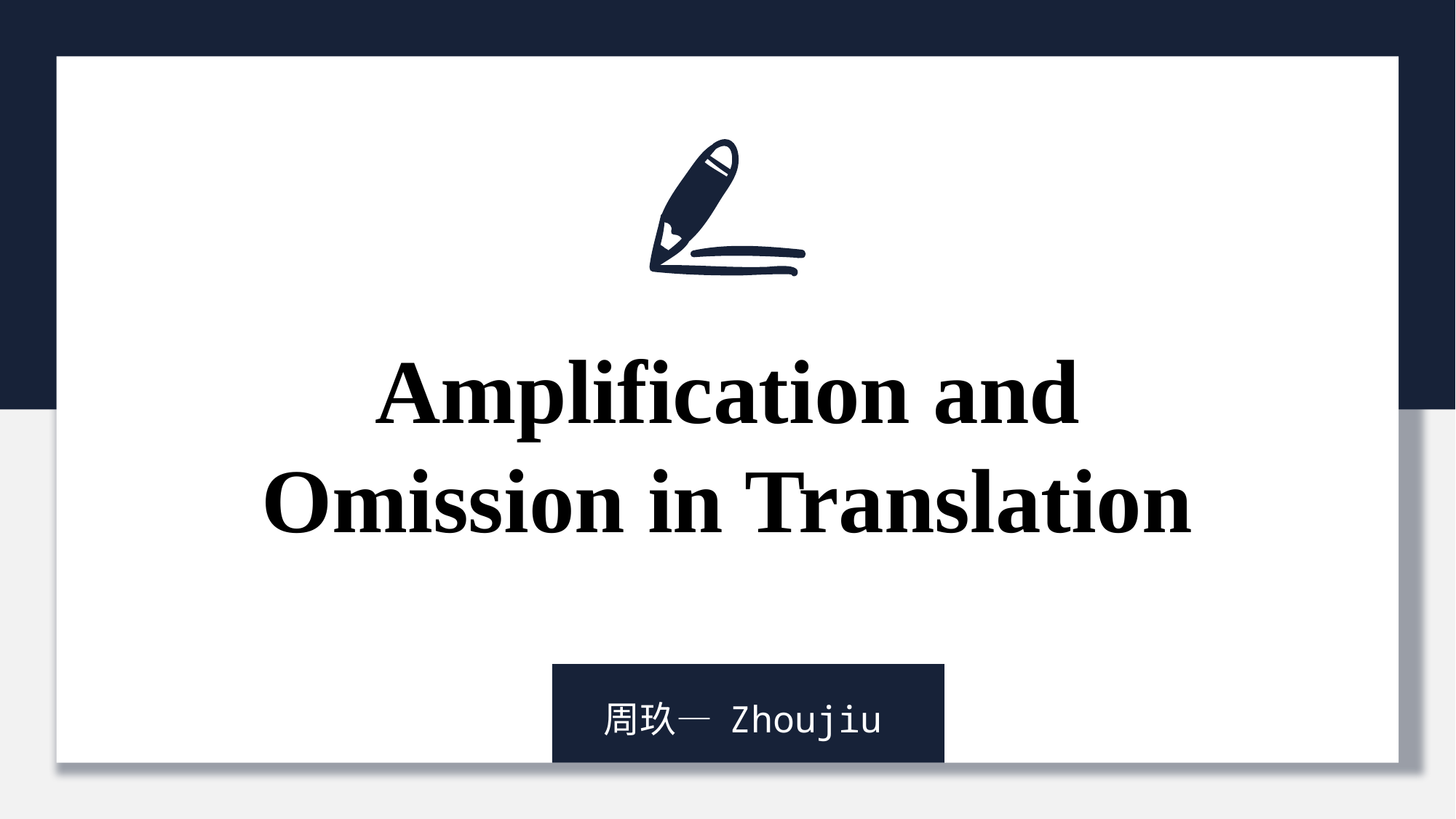

Amplification and Omission in Translation

周玖— Zhoujiu